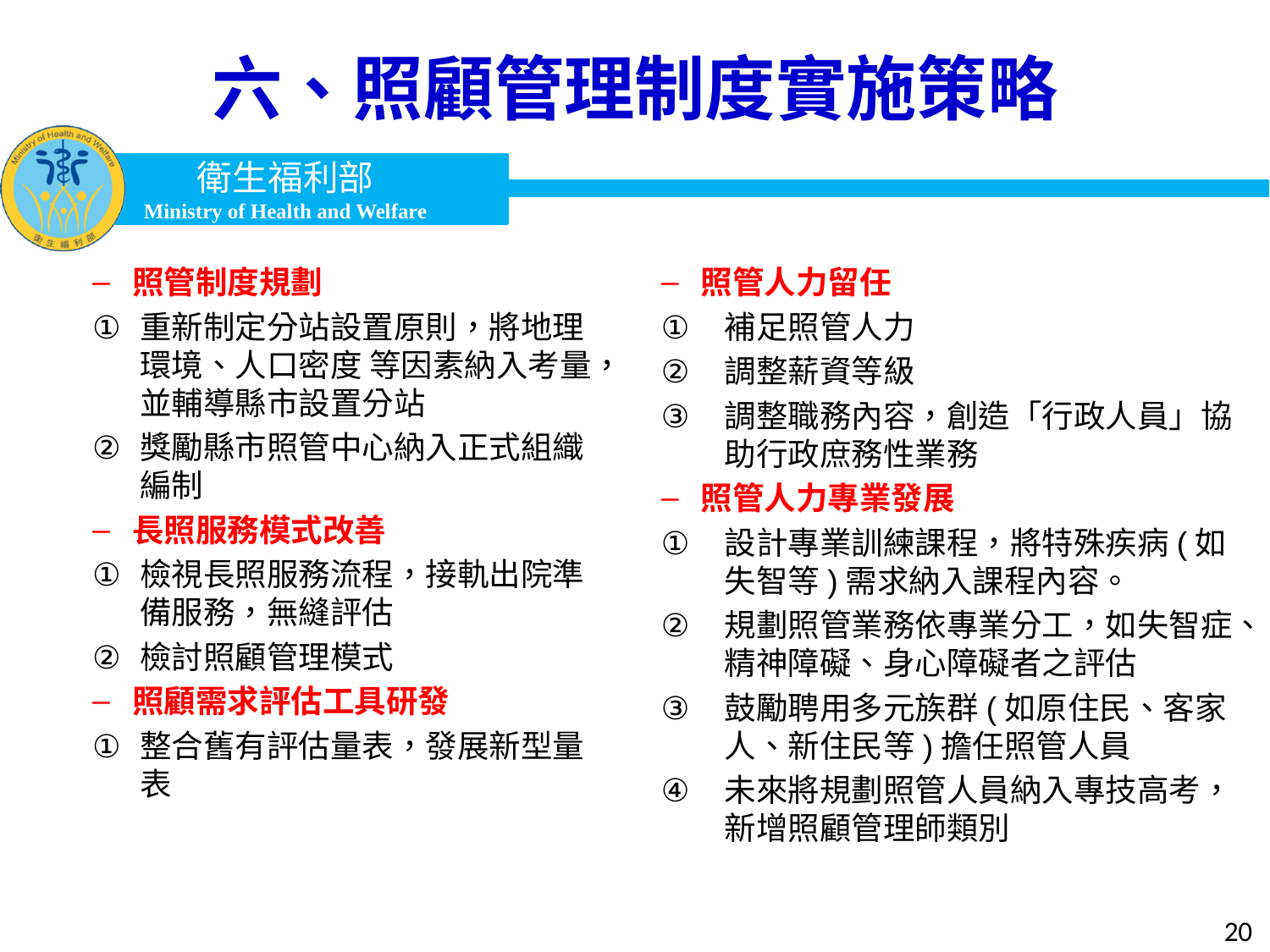

六、照顧管理制度實施策略
照管制度規劃
重新制定分站設置原則，將地理環境、人口密度 等因素納入考量，並輔導縣市設置分站
獎勵縣市照管中心納入正式組織編制
長照服務模式改善
檢視長照服務流程，接軌出院準備服務，無縫評估
檢討照顧管理模式
照顧需求評估工具研發
整合舊有評估量表，發展新型量表
照管人力留任
補足照管人力
調整薪資等級
調整職務內容，創造「行政人員」協助行政庶務性業務
照管人力專業發展
設計專業訓練課程，將特殊疾病(如失智等)需求納入課程內容。
規劃照管業務依專業分工，如失智症、精神障礙、身心障礙者之評估
鼓勵聘用多元族群(如原住民、客家人、新住民等)擔任照管人員
未來將規劃照管人員納入專技高考，新增照顧管理師類別

20